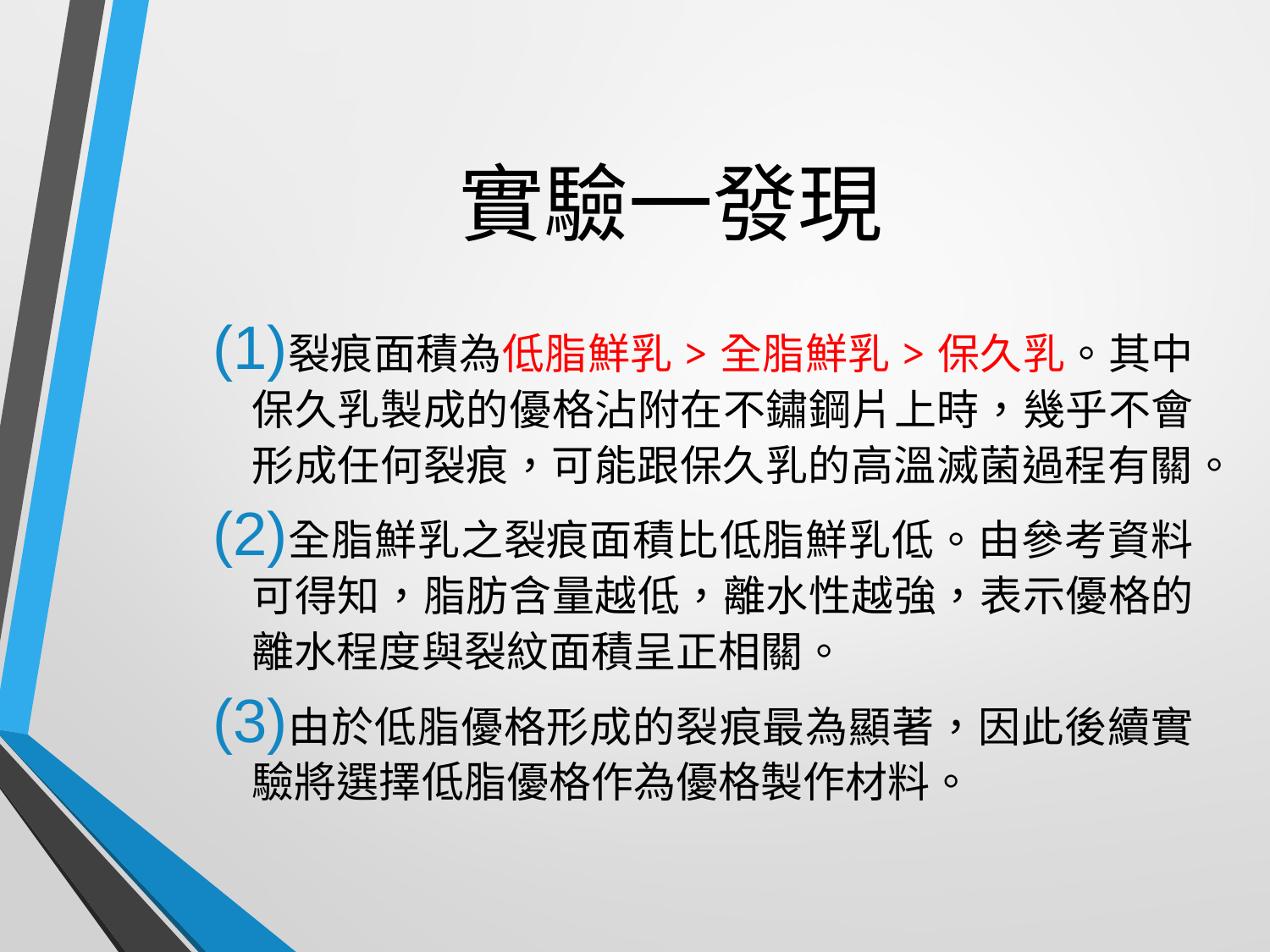

# 實驗一發現
裂痕面積為低脂鮮乳>全脂鮮乳>保久乳。其中保久乳製成的優格沾附在不鏽鋼片上時，幾乎不會形成任何裂痕，可能跟保久乳的高溫滅菌過程有關。
全脂鮮乳之裂痕面積比低脂鮮乳低。由參考資料可得知，脂肪含量越低，離水性越強，表示優格的離水程度與裂紋面積呈正相關。
由於低脂優格形成的裂痕最為顯著，因此後續實驗將選擇低脂優格作為優格製作材料。